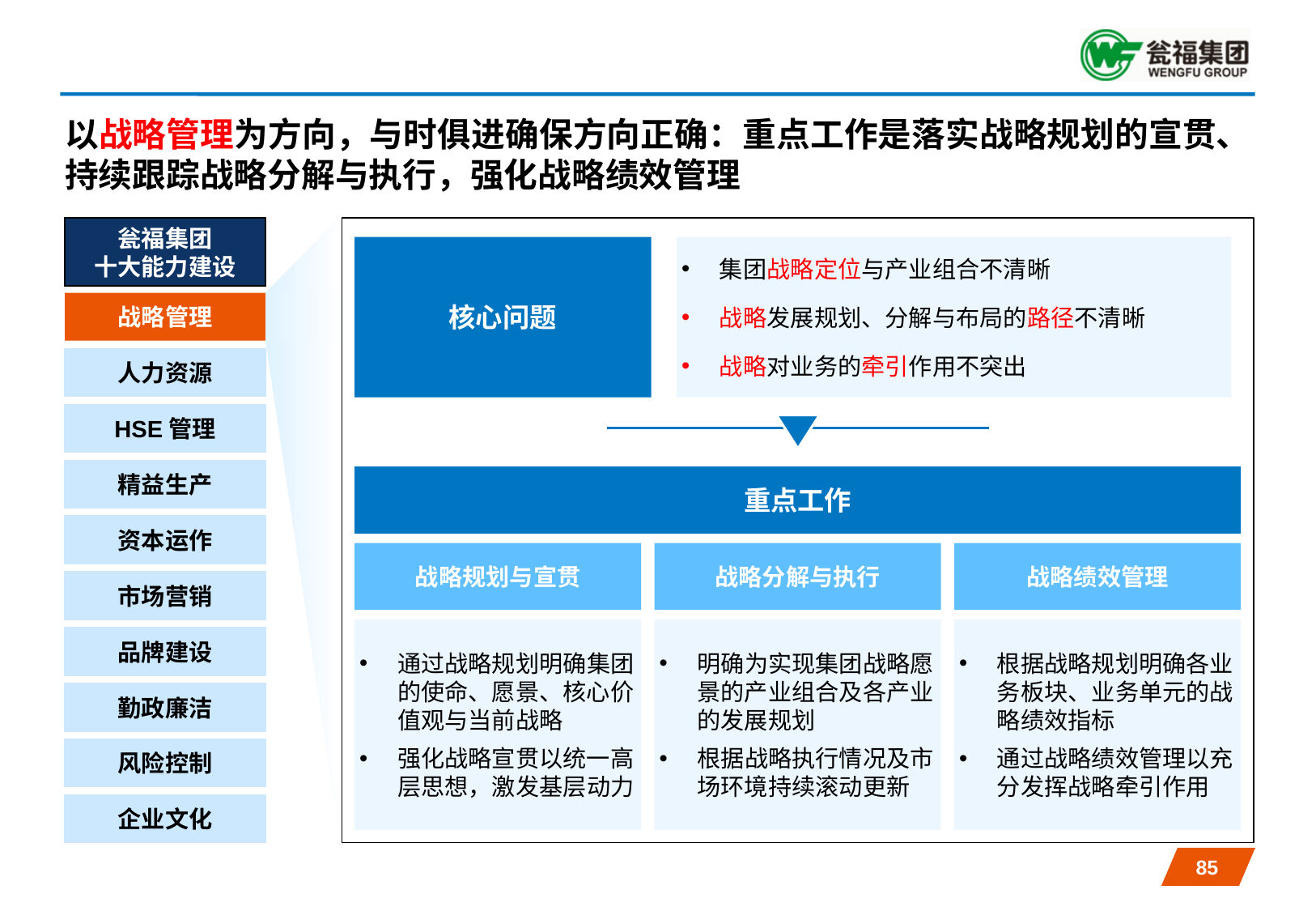

# 以战略管理为方向，与时俱进确保方向正确：重点工作是落实战略规划的宣贯、持续跟踪战略分解与执行，强化战略绩效管理

瓮福集团
十大能力建设

核心问题
集团战略定位与产业组合不清晰
战略发展规划、分解与布局的路径不清晰
战略对业务的牵引作用不突出

战略管理

人力资源
HSE管理
精益生产
重点工作
资本运作
战略规划与宣贯
战略分解与执行
战略绩效管理
市场营销
通过战略规划明确集团的使命、愿景、核心价值观与当前战略
强化战略宣贯以统一高层思想，激发基层动力
明确为实现集团战略愿景的产业组合及各产业的发展规划
根据战略执行情况及市场环境持续滚动更新
根据战略规划明确各业务板块、业务单元的战略绩效指标
通过战略绩效管理以充分发挥战略牵引作用
品牌建设
勤政廉洁
风险控制
企业文化